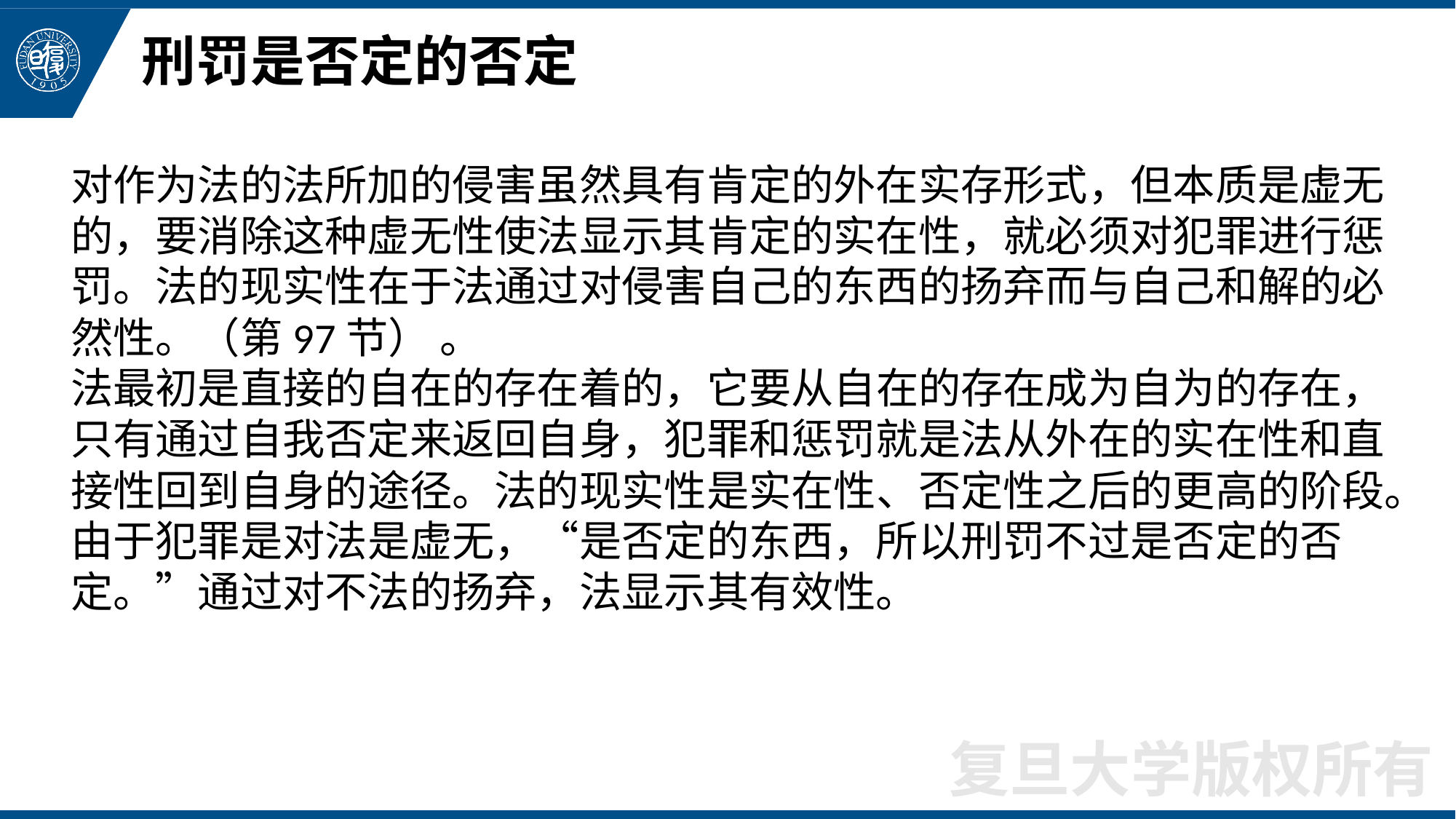

# 刑罚是否定的否定
对作为法的法所加的侵害虽然具有肯定的外在实存形式，但本质是虚无的，要消除这种虚无性使法显示其肯定的实在性，就必须对犯罪进行惩罚。法的现实性在于法通过对侵害自己的东西的扬弃而与自己和解的必然性。（第97节） 。
法最初是直接的自在的存在着的，它要从自在的存在成为自为的存在，只有通过自我否定来返回自身，犯罪和惩罚就是法从外在的实在性和直接性回到自身的途径。法的现实性是实在性、否定性之后的更高的阶段。由于犯罪是对法是虚无，“是否定的东西，所以刑罚不过是否定的否定。”通过对不法的扬弃，法显示其有效性。